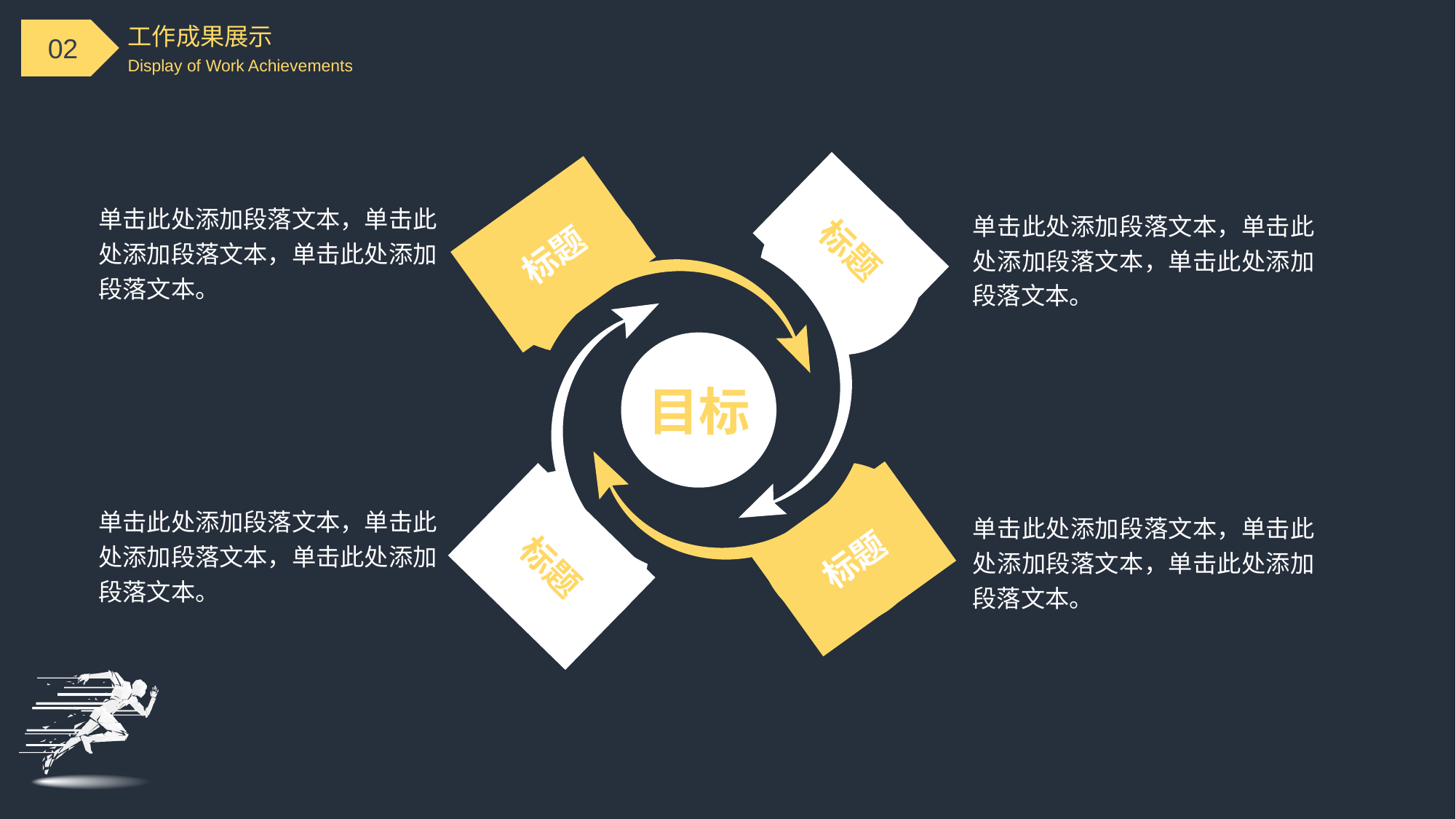

# 工作成果展示
Display of Work Achievements

单击此处添加段落文本，单击此处添加段落文本，单击此处添加段落文本。

标题
单击此处添加段落文本，单击此处添加段落文本，单击此处添加段落文本。

标题
目标

标题

标题
单击此处添加段落文本，单击此处添加段落文本，单击此处添加段落文本。
单击此处添加段落文本，单击此处添加段落文本，单击此处添加段落文本。